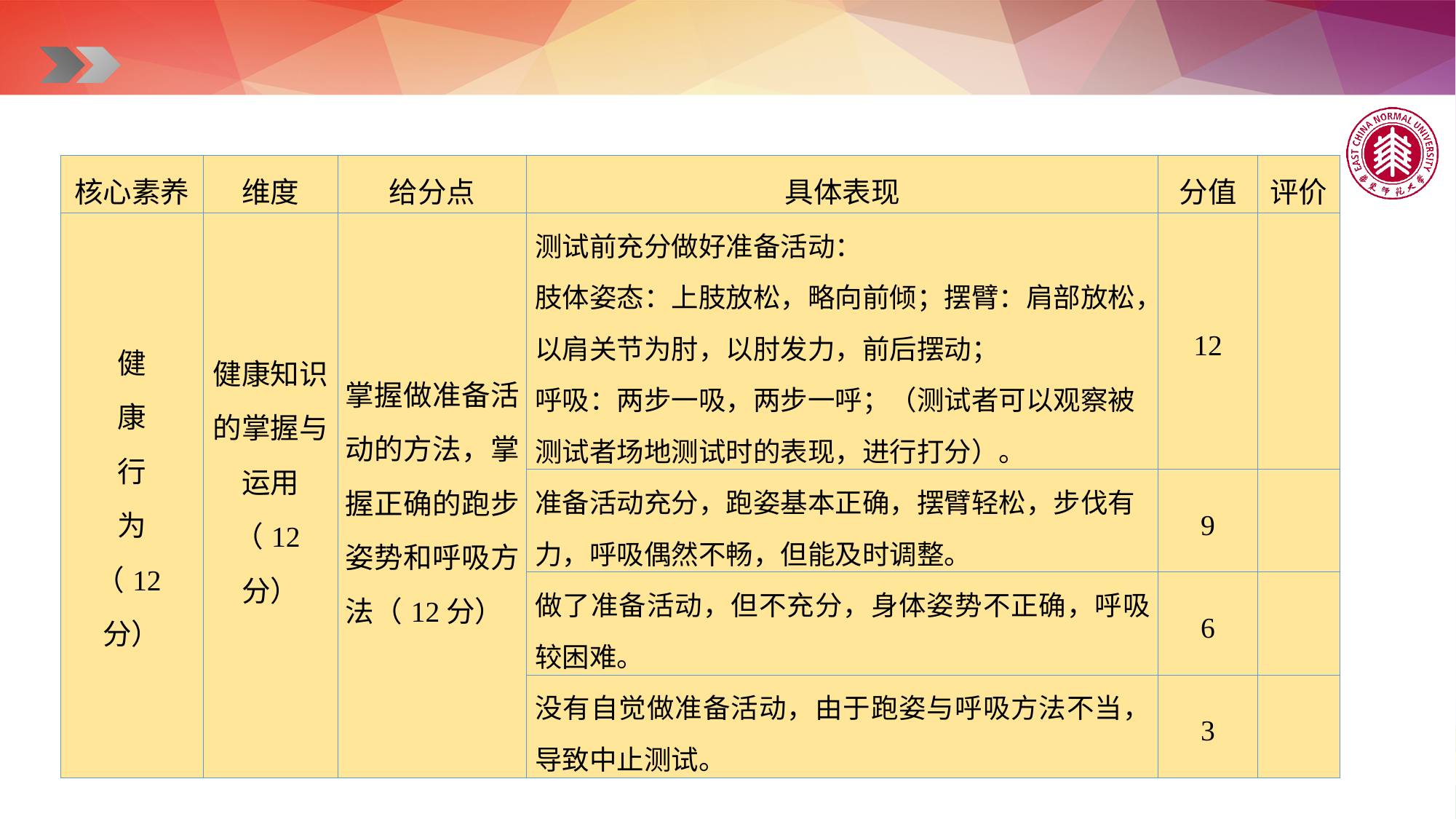

| 核心素养 | 维度 | 给分点 | 具体表现 | 分值 | 评价 |
| --- | --- | --- | --- | --- | --- |
| 健 康 行 为 （12分） | 健康知识的掌握与运用（12分） | 掌握做准备活动的方法，掌握正确的跑步姿势和呼吸方法（12分） | 测试前充分做好准备活动： 肢体姿态：上肢放松，略向前倾；摆臂：肩部放松，以肩关节为肘，以肘发力，前后摆动； 呼吸：两步一吸，两步一呼；（测试者可以观察被测试者场地测试时的表现，进行打分）。 | 12 |  |
|  |  |  | 准备活动充分，跑姿基本正确，摆臂轻松，步伐有力，呼吸偶然不畅，但能及时调整。 | 9 |  |
|  |  |  | 做了准备活动，但不充分，身体姿势不正确，呼吸较困难。 | 6 |  |
|  |  |  | 没有自觉做准备活动，由于跑姿与呼吸方法不当，导致中止测试。 | 3 |  |